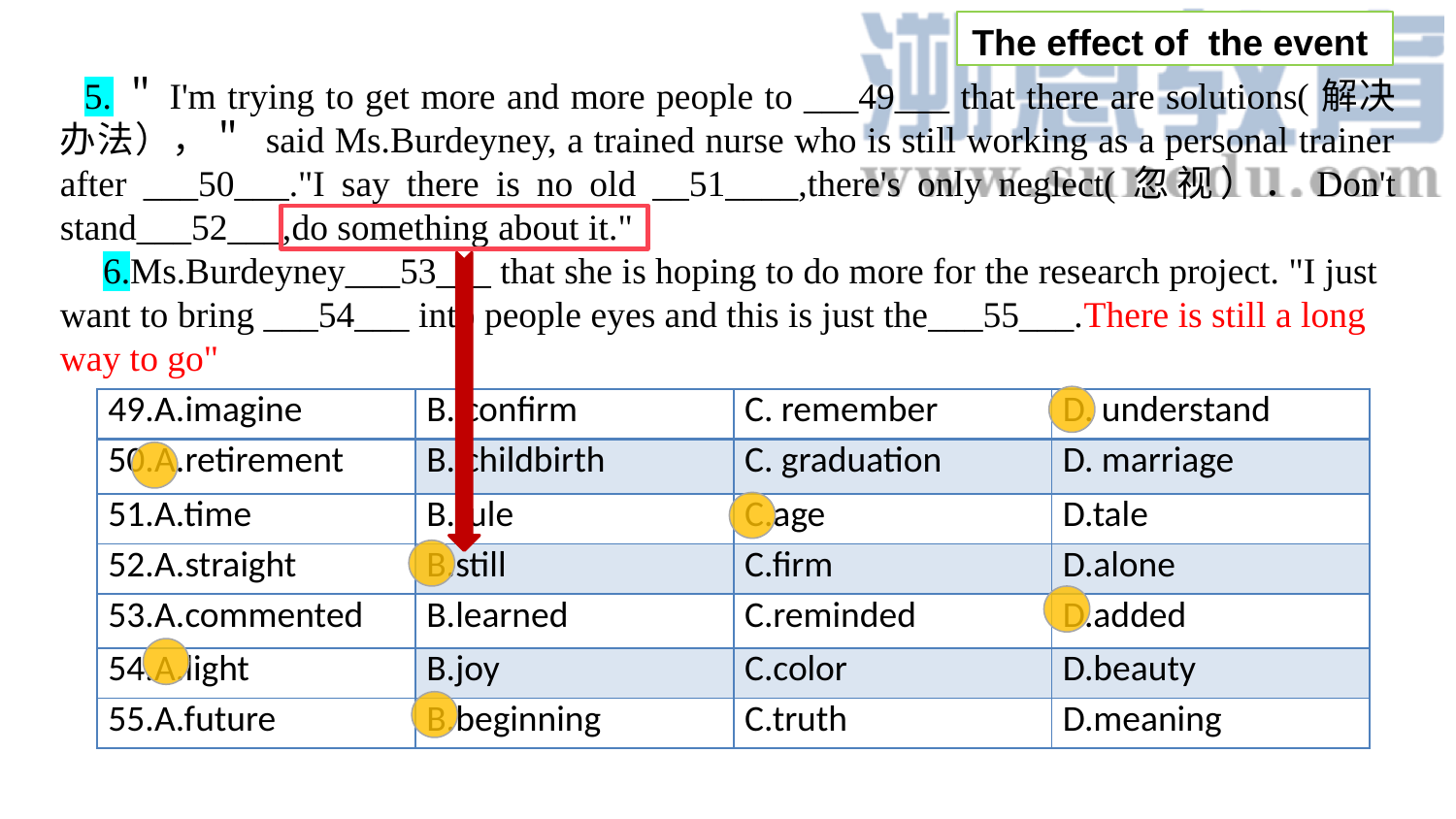

The effect of  the event
5.＂I'm trying to get more and more people to ___49___ that there are solutions(解决办法），＂ said Ms.Burdeyney, a trained nurse who is still working as a personal trainer after ___50___."I say there is no old __51____,there's only neglect(忽视）．Don't stand___52___,do something about it."
  6.Ms.Burdeyney___53___ that she is hoping to do more for the research project. "I just want to bring ___54___ into people eyes and this is just the___55___.There is still a long way to go"

| 49.A.imagine | B. confirm | C. remember | D. understand |
| --- | --- | --- | --- |
| 50.A.retirement | B. childbirth | C. graduation | D. marriage |
| 51.A.time | B.rule | C.age | D.tale |
| 52.A.straight | B.still | C.firm | D.alone |
| 53.A.commented | B.learned | C.reminded | D.added |
| 54.A.light | B.joy | C.color | D.beauty |
| 55.A.future | B.beginning | C.truth | D.meaning |